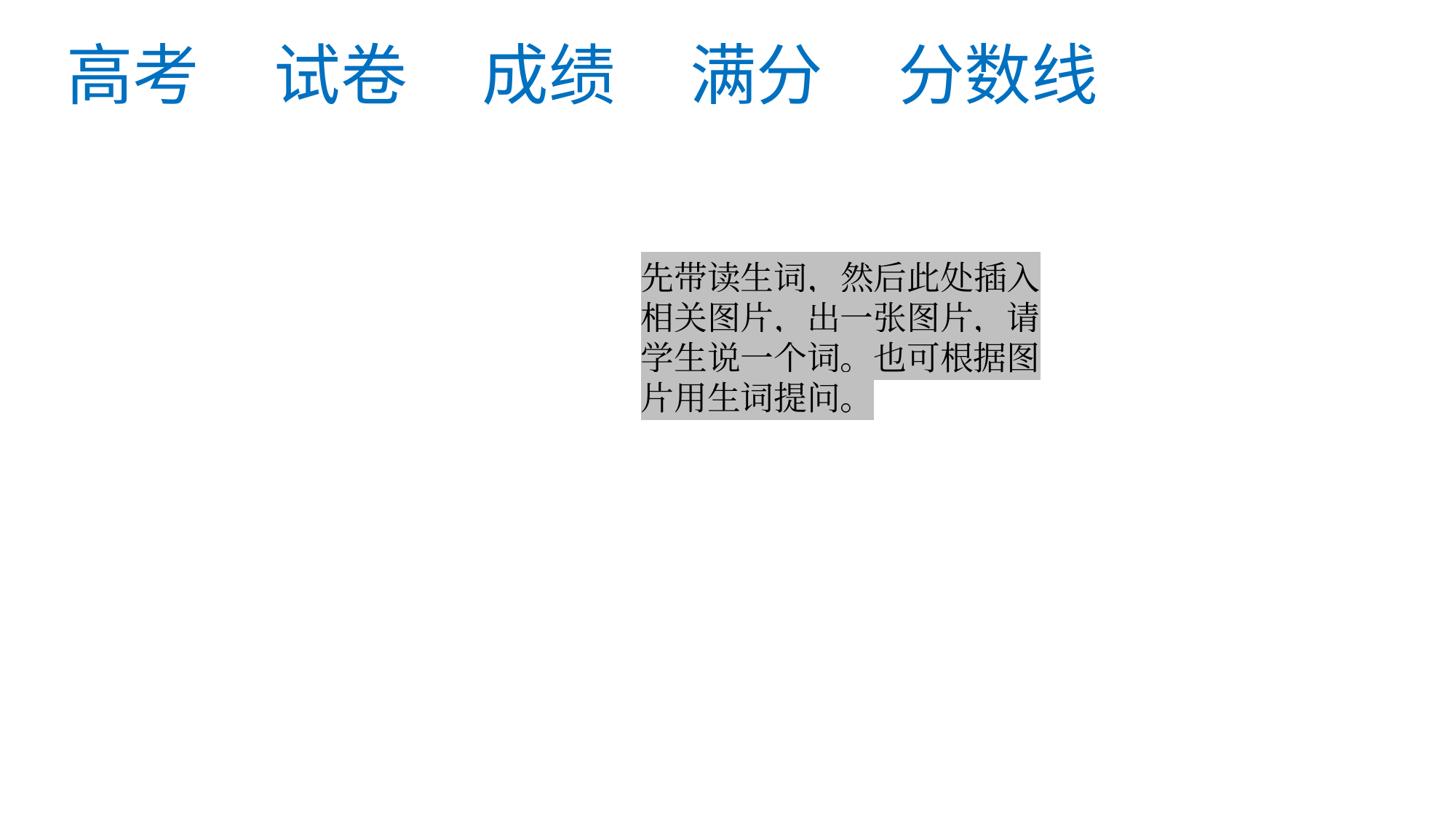

# 高考     试卷     成绩     满分     分数线
先带读生词，然后此处插入相关图片，出一张图片，请学生说一个词。也可根据图片用生词提问。